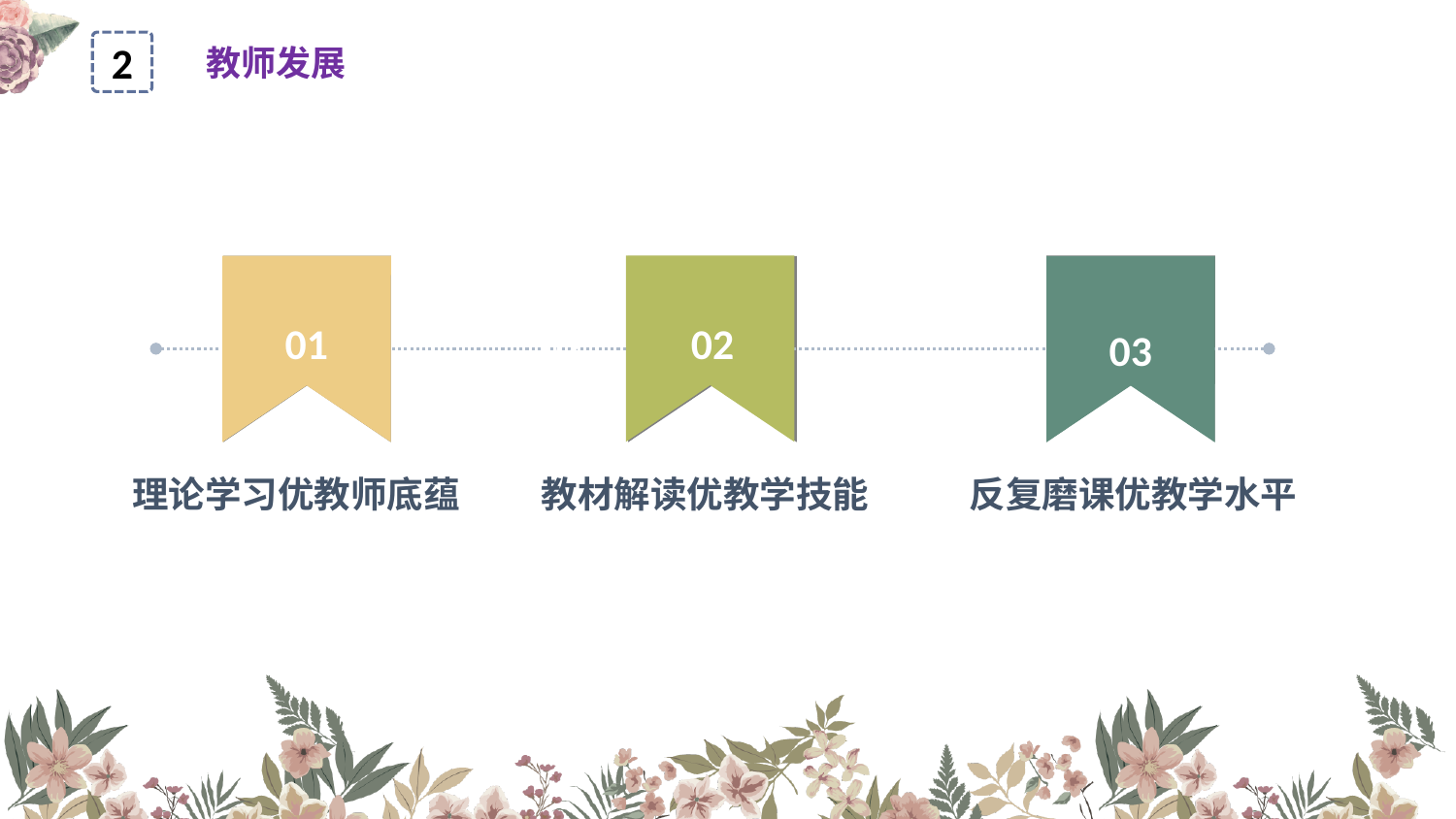

2
教师发展建设：

01
02
02
03
理论学习优教师底蕴

教材解读优教学技能
反复磨课优教学水平